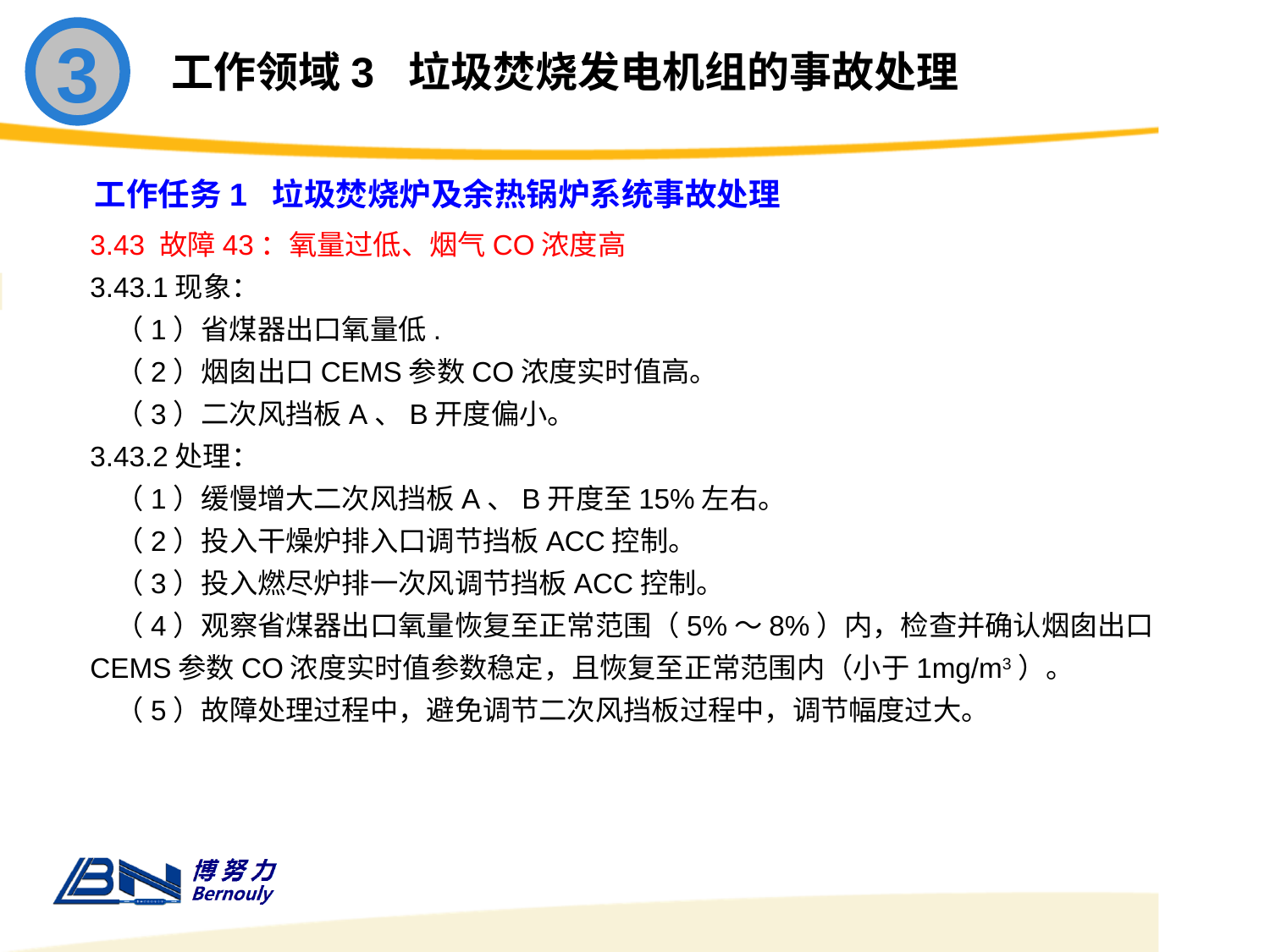

3
工作领域3  垃圾焚烧发电机组的事故处理
工作任务1  垃圾焚烧炉及余热锅炉系统事故处理
3.43 故障43：氧量过低、烟气CO浓度高
3.43.1现象：
   （1）省煤器出口氧量低.
   （2）烟囱出口CEMS参数CO浓度实时值高。
   （3）二次风挡板A、B开度偏小。
3.43.2处理：
   （1）缓慢增大二次风挡板A、B开度至15%左右。
   （2）投入干燥炉排入口调节挡板ACC控制。
   （3）投入燃尽炉排一次风调节挡板ACC控制。
   （4）观察省煤器出口氧量恢复至正常范围（5%～8%）内，检查并确认烟囱出口CEMS参数CO浓度实时值参数稳定，且恢复至正常范围内（小于1mg/m3）。
   （5）故障处理过程中，避免调节二次风挡板过程中，调节幅度过大。